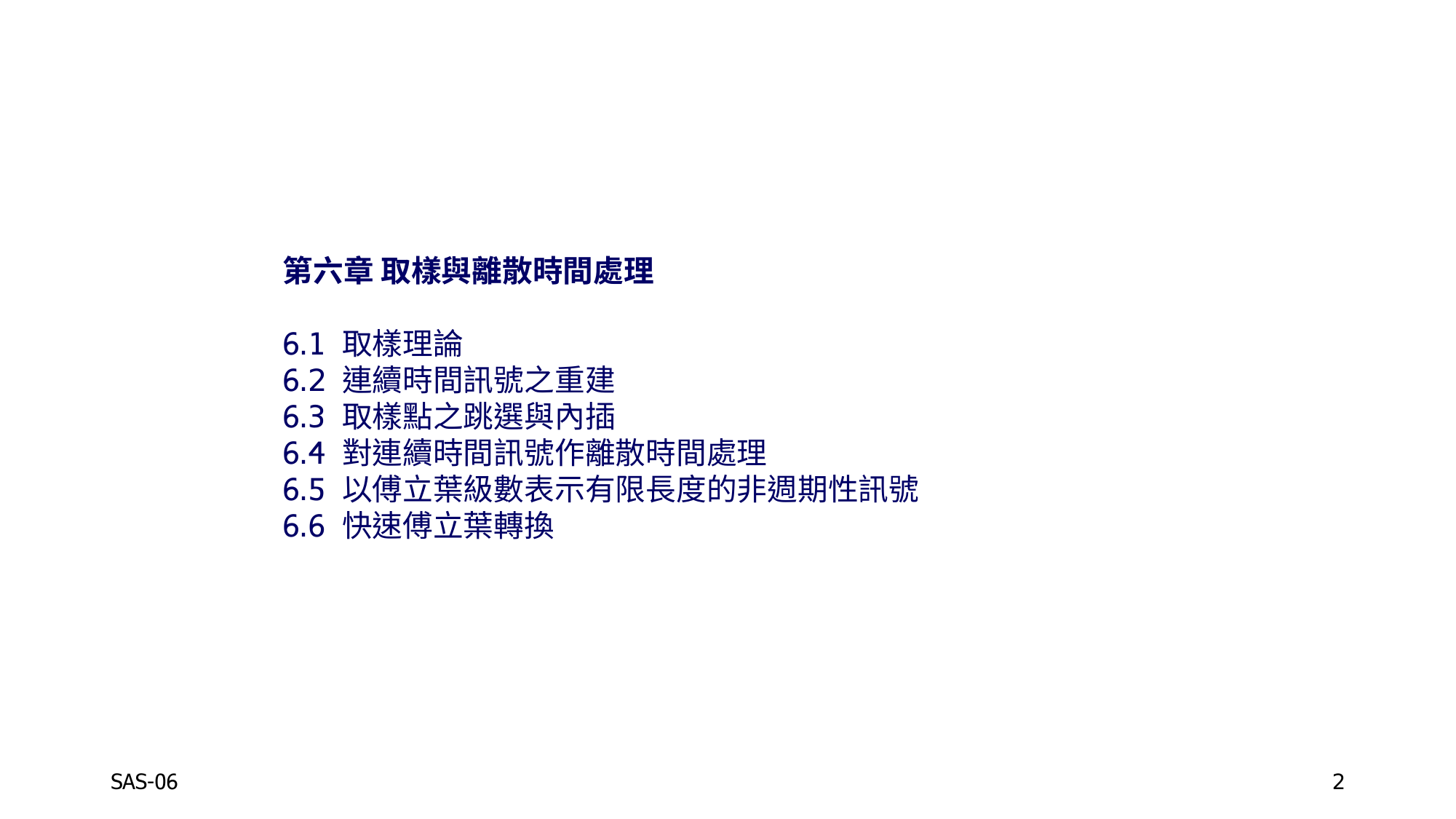

第六章 取樣與離散時間處理

6.1 取樣理論
6.2 連續時間訊號之重建
6.3 取樣點之跳選與內插
6.4 對連續時間訊號作離散時間處理
6.5 以傅立葉級數表示有限長度的非週期性訊號
6.6 快速傅立葉轉換

SAS-06
2